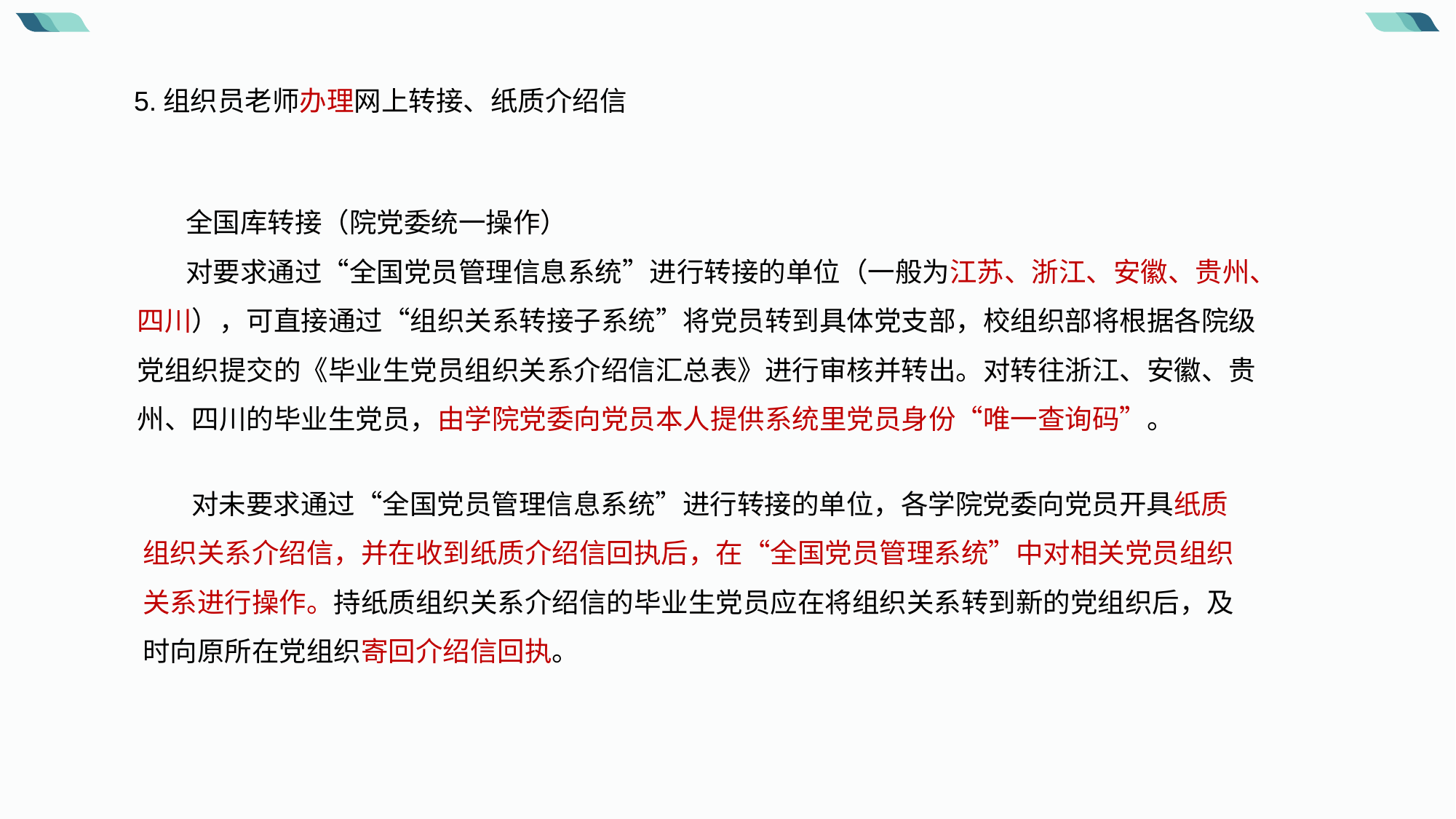

5.组织员老师办理网上转接、纸质介绍信
全国库转接（院党委统一操作）
对要求通过“全国党员管理信息系统”进行转接的单位（一般为江苏、浙江、安徽、贵州、四川），可直接通过“组织关系转接子系统”将党员转到具体党支部，校组织部将根据各院级党组织提交的《毕业生党员组织关系介绍信汇总表》进行审核并转出。对转往浙江、安徽、贵州、四川的毕业生党员，由学院党委向党员本人提供系统里党员身份“唯一查询码”。
对未要求通过“全国党员管理信息系统”进行转接的单位，各学院党委向党员开具纸质组织关系介绍信，并在收到纸质介绍信回执后，在“全国党员管理系统”中对相关党员组织关系进行操作。持纸质组织关系介绍信的毕业生党员应在将组织关系转到新的党组织后，及时向原所在党组织寄回介绍信回执。